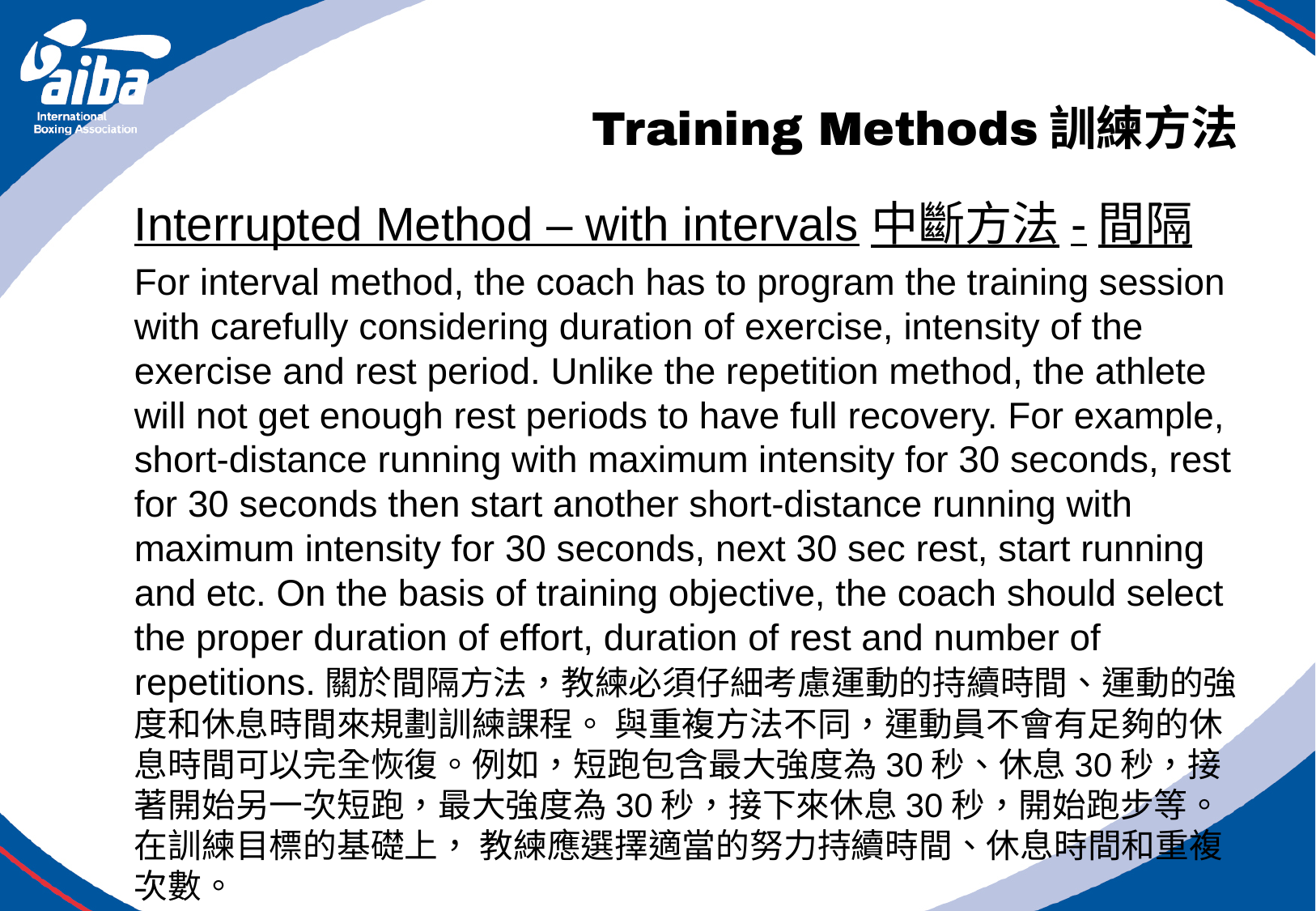

# Training Methods訓練方法
Interrupted Method – with intervals中斷方法-間隔
For interval method, the coach has to program the training session with carefully considering duration of exercise, intensity of the exercise and rest period. Unlike the repetition method, the athlete will not get enough rest periods to have full recovery. For example, short-distance running with maximum intensity for 30 seconds, rest for 30 seconds then start another short-distance running with maximum intensity for 30 seconds, next 30 sec rest, start running and etc. On the basis of training objective, the coach should select the proper duration of effort, duration of rest and number of repetitions.關於間隔方法，教練必須仔細考慮運動的持續時間、運動的強度和休息時間來規劃訓練課程。 與重複方法不同，運動員不會有足夠的休息時間可以完全恢復。例如，短跑包含最大強度為30秒、休息30秒，接著開始另一次短跑，最大強度為30秒，接下來休息30秒，開始跑步等。在訓練目標的基礎上， 教練應選擇適當的努力持續時間、休息時間和重複次數。
Training Effects： Development of specific endurance, speed endurance, strength endurance.訓練效果：發展具體的耐力、速度耐力、體力耐力。